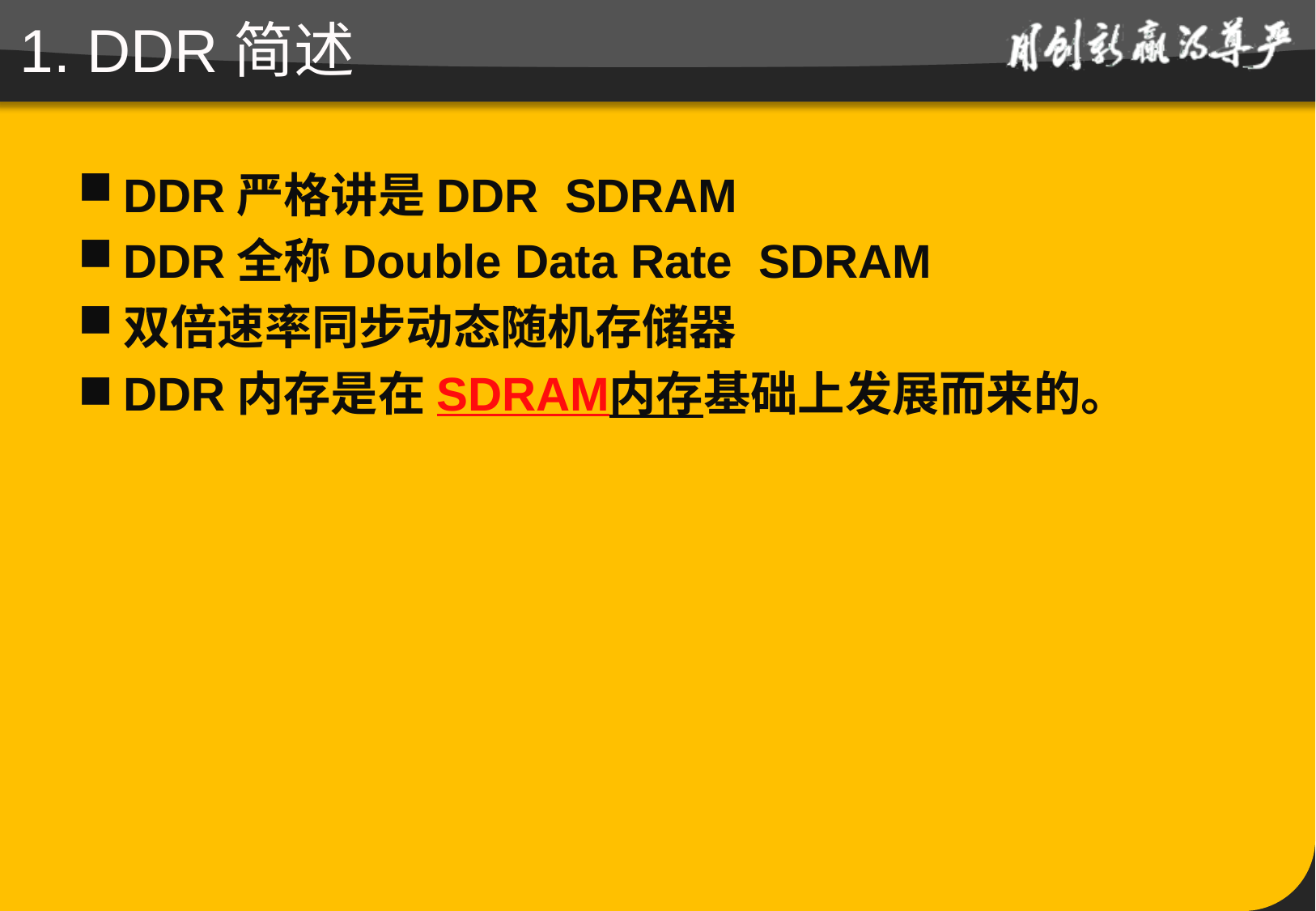

# 1. DDR简述
DDR严格讲是DDR  SDRAM
DDR全称Double Data Rate  SDRAM
双倍速率同步动态随机存储器
DDR内存是在SDRAM内存基础上发展而来的。